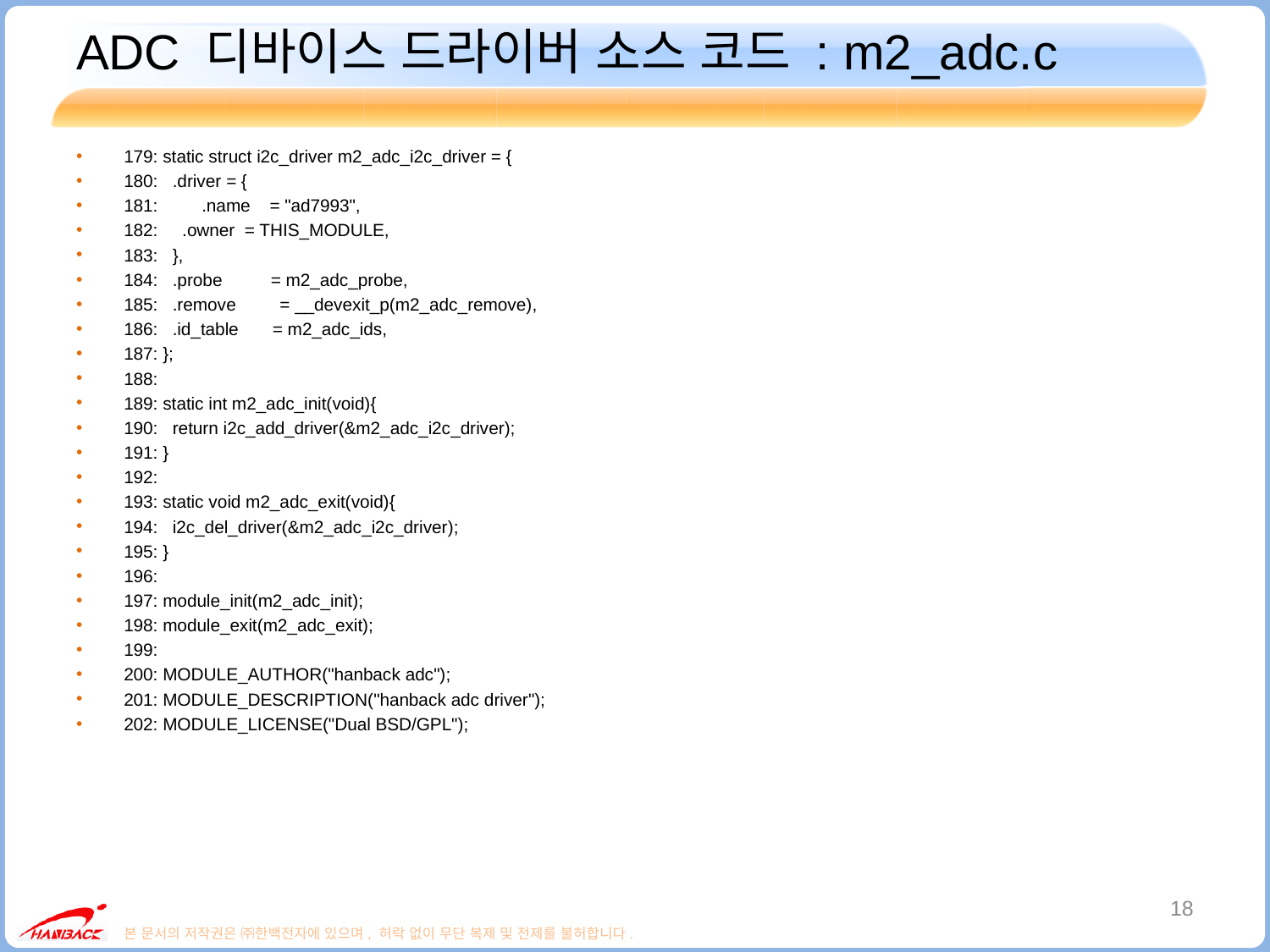

# ADC 디바이스 드라이버 소스 코드 : m2_adc.c
179: static struct i2c_driver m2_adc_i2c_driver = {
180:   .driver = {
181:         .name    = "ad7993",
182:     .owner  = THIS_MODULE,
183:   },
184:   .probe          = m2_adc_probe,
185:   .remove         = __devexit_p(m2_adc_remove),
186:   .id_table       = m2_adc_ids,
187: };
188:
189: static int m2_adc_init(void){
190:   return i2c_add_driver(&m2_adc_i2c_driver);
191: }
192:
193: static void m2_adc_exit(void){
194:   i2c_del_driver(&m2_adc_i2c_driver);
195: }
196:
197: module_init(m2_adc_init);
198: module_exit(m2_adc_exit);
199:
200: MODULE_AUTHOR("hanback adc");
201: MODULE_DESCRIPTION("hanback adc driver");
202: MODULE_LICENSE("Dual BSD/GPL");
18